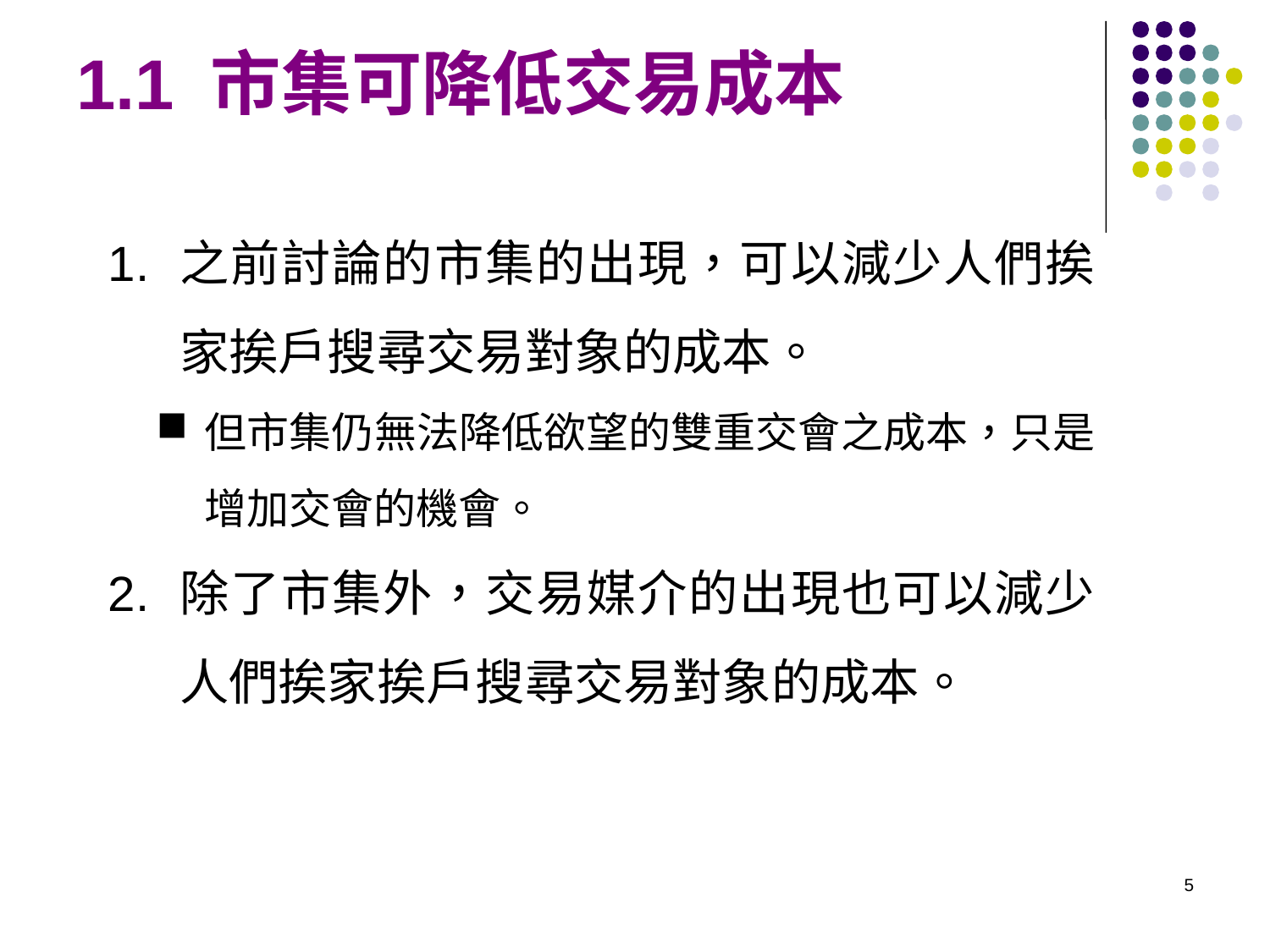

# 1.1 市集可降低交易成本
之前討論的市集的出現，可以減少人們挨家挨戶搜尋交易對象的成本。
但市集仍無法降低欲望的雙重交會之成本，只是增加交會的機會。
除了市集外，交易媒介的出現也可以減少人們挨家挨戶搜尋交易對象的成本。
5